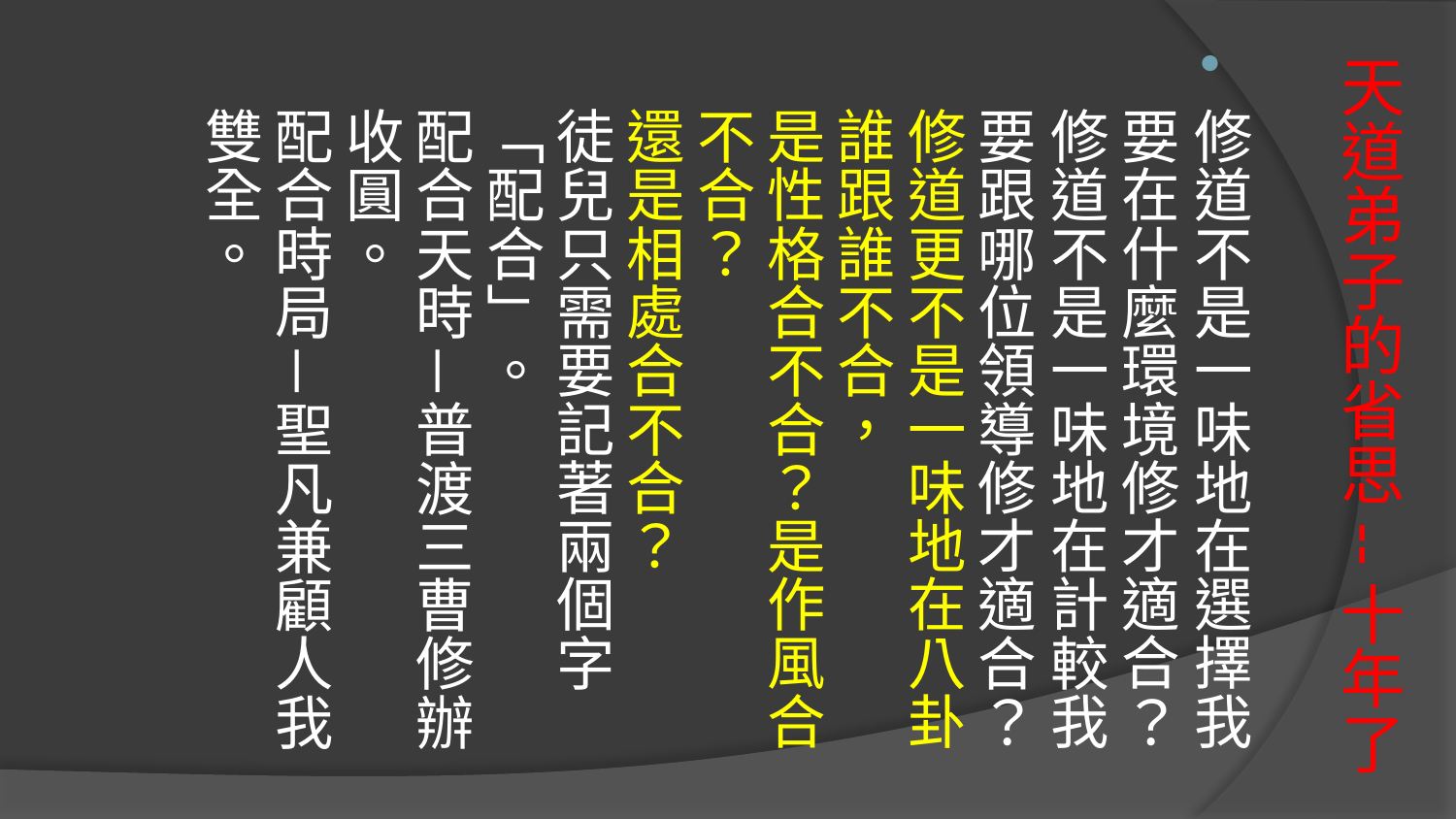

修道不是一味地在選擇我要在什麼環境修才適合？
修道不是一味地在計較我要跟哪位領導修才適合？
修道更不是一味地在八卦誰跟誰不合，
是性格合不合？是作風合不合？
還是相處合不合？
徒兒只需要記著兩個字「配合」。
配合天時－普渡三曹修辦收圓。
配合時局－聖凡兼顧人我雙全。
# 天道弟子的省思--十年了